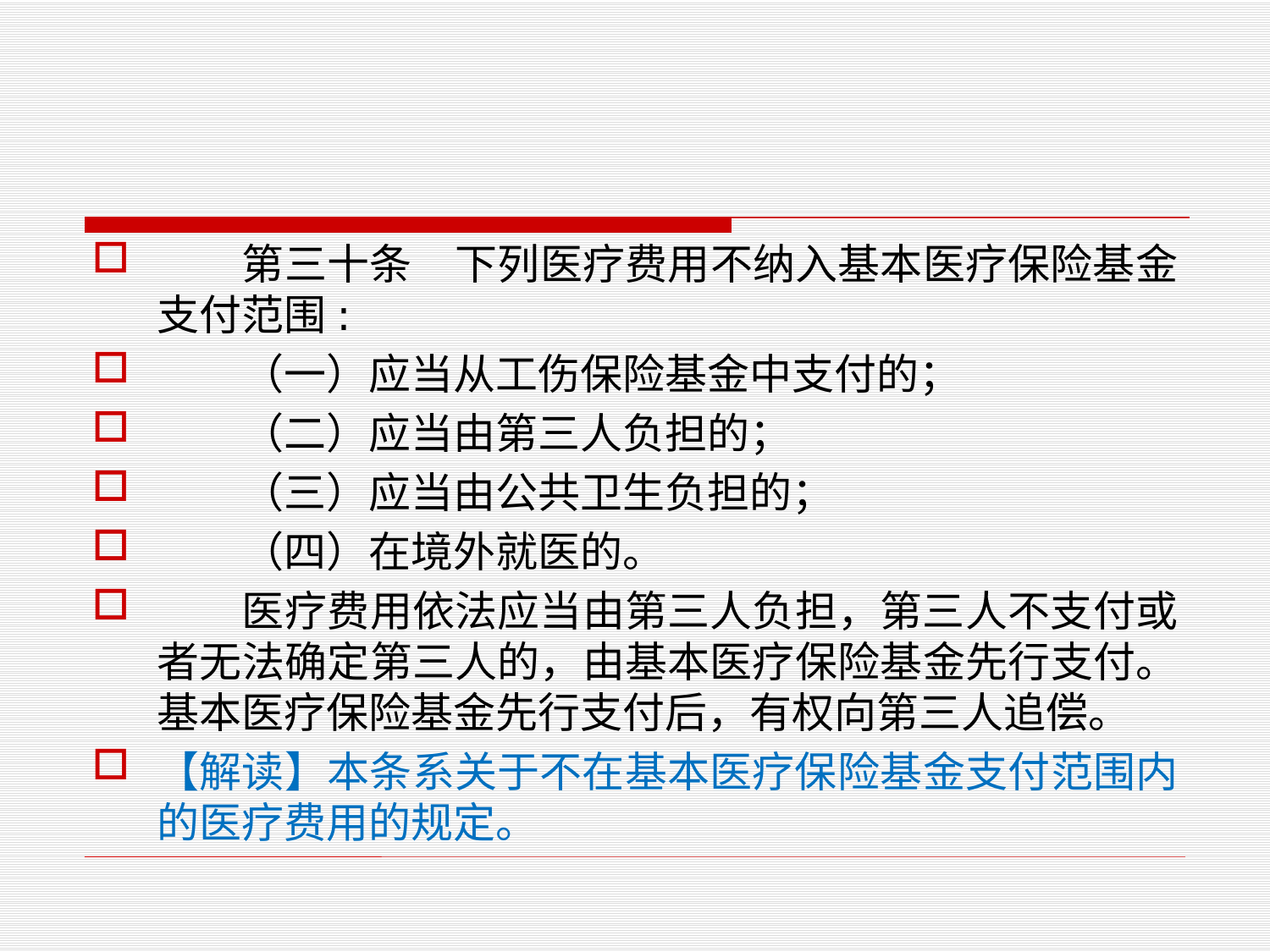

第三十条　下列医疗费用不纳入基本医疗保险基金支付范围:
　　（一）应当从工伤保险基金中支付的；
　　（二）应当由第三人负担的；
　　（三）应当由公共卫生负担的；
　　（四）在境外就医的。
　　医疗费用依法应当由第三人负担，第三人不支付或者无法确定第三人的，由基本医疗保险基金先行支付。基本医疗保险基金先行支付后，有权向第三人追偿。
【解读】本条系关于不在基本医疗保险基金支付范围内的医疗费用的规定。